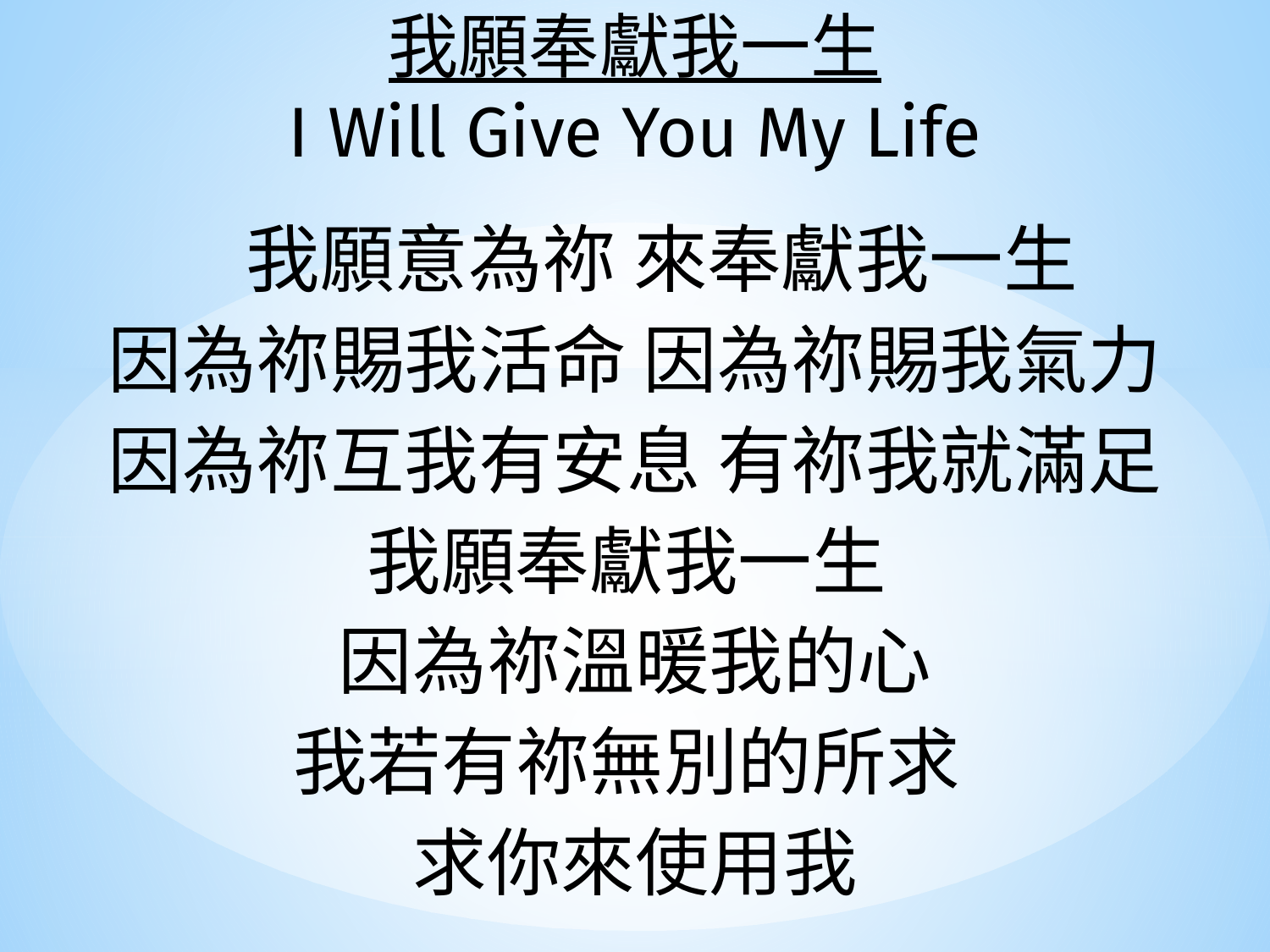

我願奉獻我一生
I Will Give You My Life

　我願意為祢 來奉獻我一生
因為祢賜我活命 因為祢賜我氣力
因為祢互我有安息 有祢我就滿足
我願奉獻我一生
因為祢溫暖我的心
我若有祢無別的所求
求你來使用我